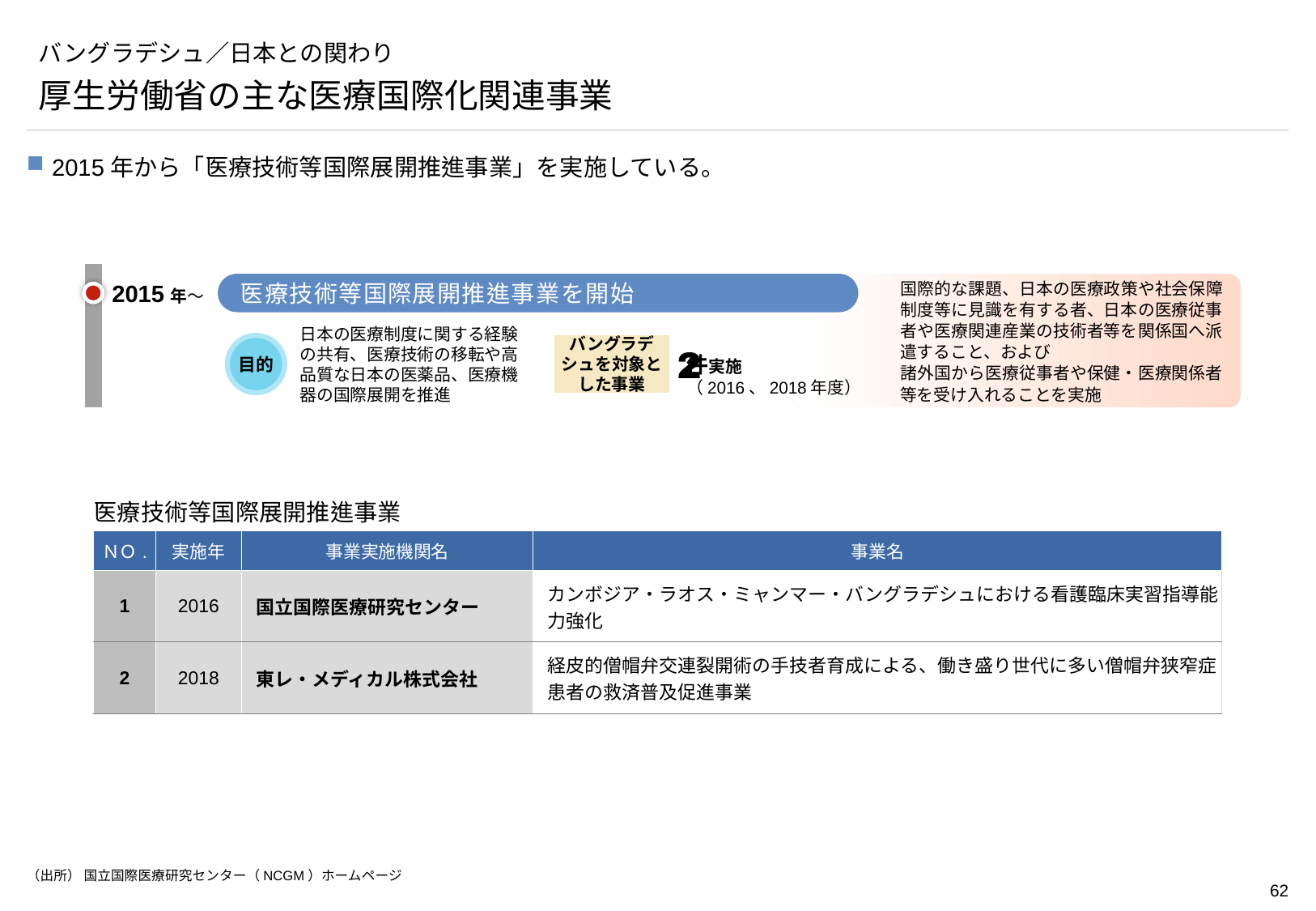

# バングラデシュ／日本との関わり
厚生労働省の主な医療国際化関連事業
2015年から「医療技術等国際展開推進事業」を実施している。
2015年～
国際的な課題、日本の医療政策や社会保障制度等に見識を有する者、日本の医療従事者や医療関連産業の技術者等を関係国へ派遣すること、および
諸外国から医療従事者や保健・医療関係者等を受け入れることを実施
医療技術等国際展開推進事業を開始

バングラデシュを対象と
した事業
目的
日本の医療制度に関する経験の共有、医療技術の移転や高品質な日本の医薬品、医療機器の国際展開を推進
2
件実施
（2016、2018年度）
医療技術等国際展開推進事業
| ＮＯ. | 実施年 | 事業実施機関名 | 事業名 |
| --- | --- | --- | --- |
| 1 | 2016 | 国立国際医療研究センター | カンボジア・ラオス・ミャンマー・バングラデシュにおける看護臨床実習指導能力強化 |
| 2 | 2018 | 東レ・メディカル株式会社 | 経皮的僧帽弁交連裂開術の手技者育成による、働き盛り世代に多い僧帽弁狭窄症患者の救済普及促進事業 |
（出所） 国立国際医療研究センター（NCGM）ホームページ